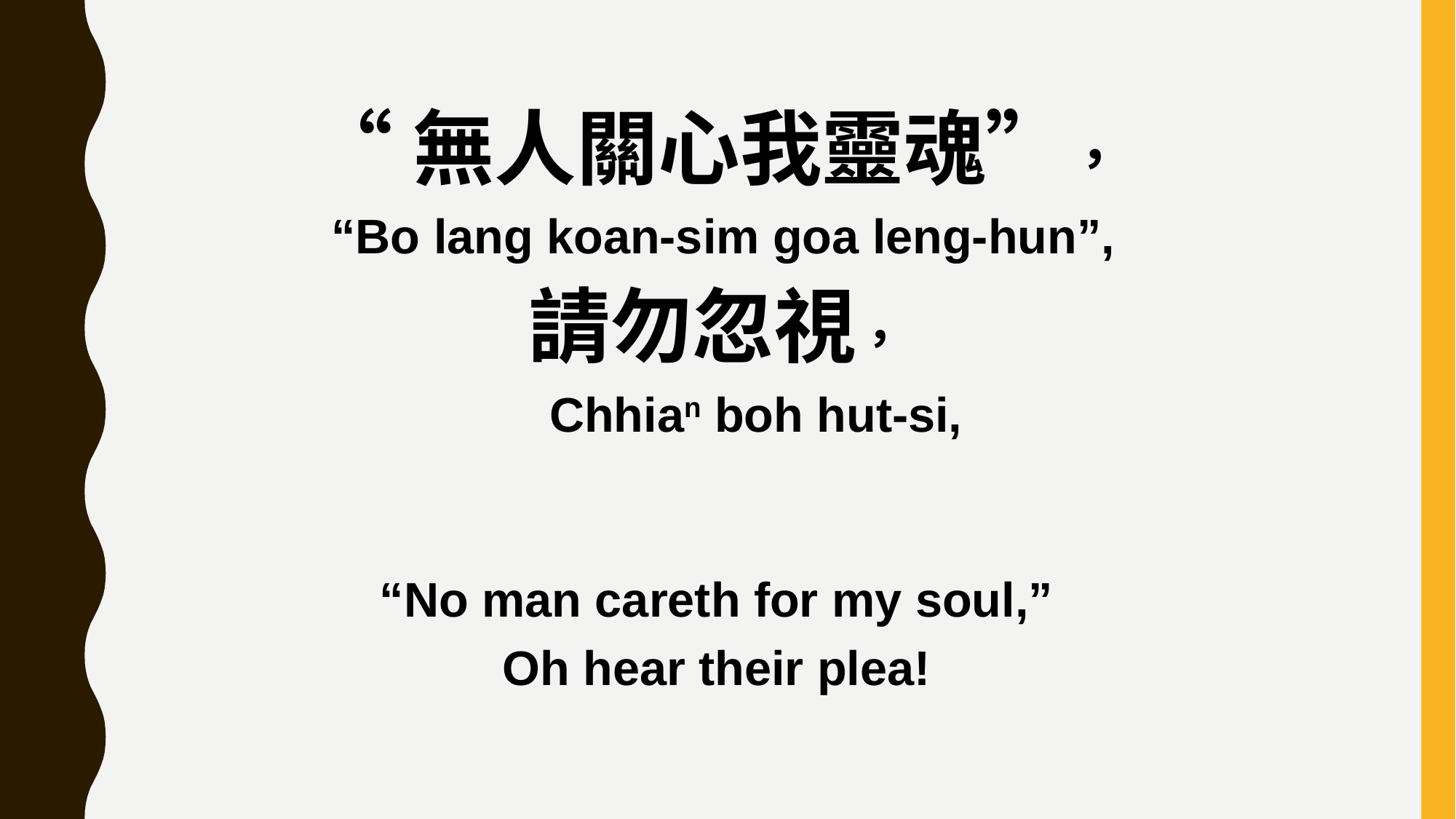

“無人關心我靈魂”，
 “Bo lang koan-sim goa leng-hun”,
請勿忽視，
             Chhian boh hut-si,

“No man careth for my soul,”
Oh hear their plea!